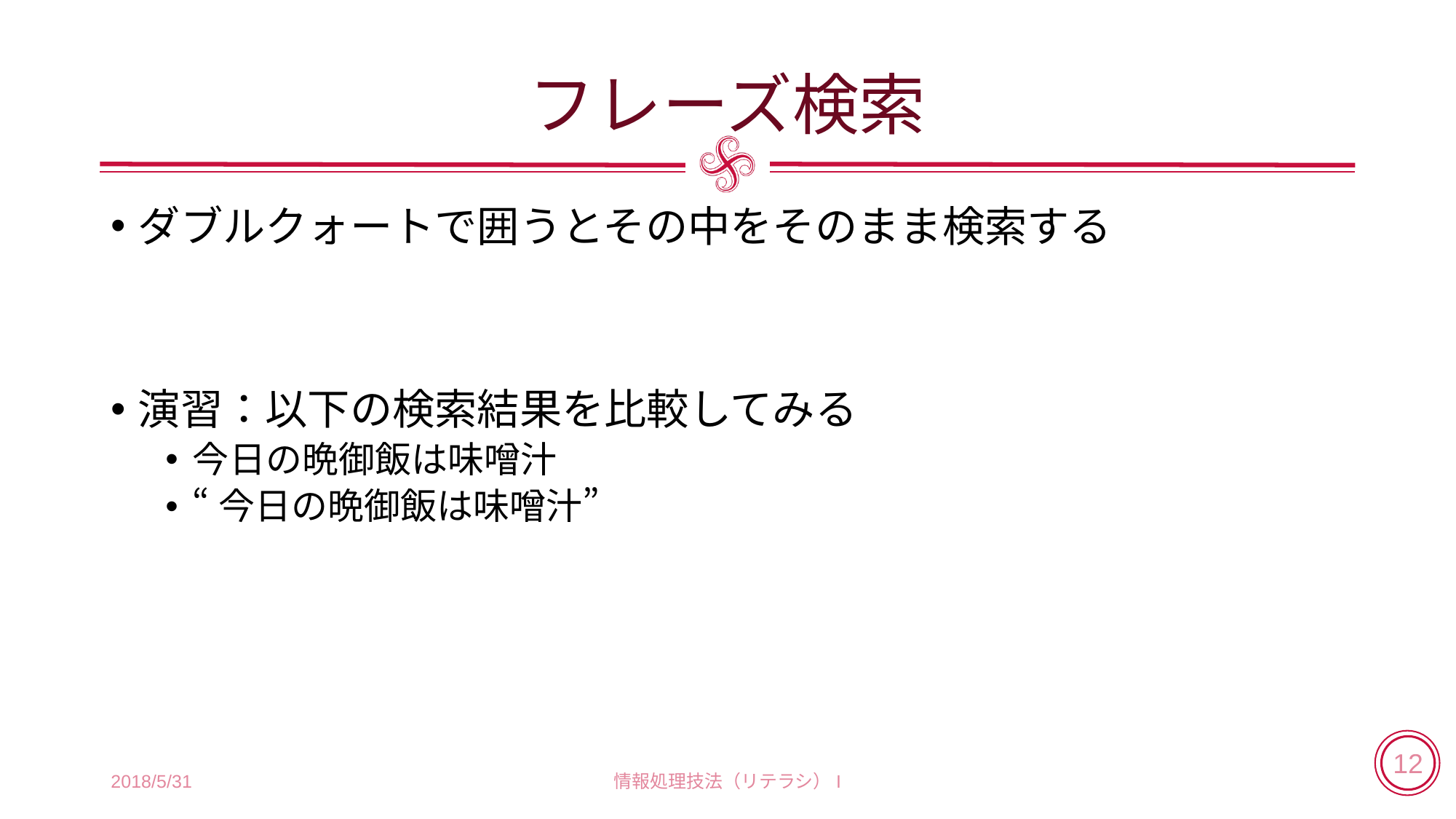

# フレーズ検索
ダブルクォートで囲うとその中をそのまま検索する

演習：以下の検索結果を比較してみる
今日の晩御飯は味噌汁
“今日の晩御飯は味噌汁”

2018/5/31
情報処理技法（リテラシ）I